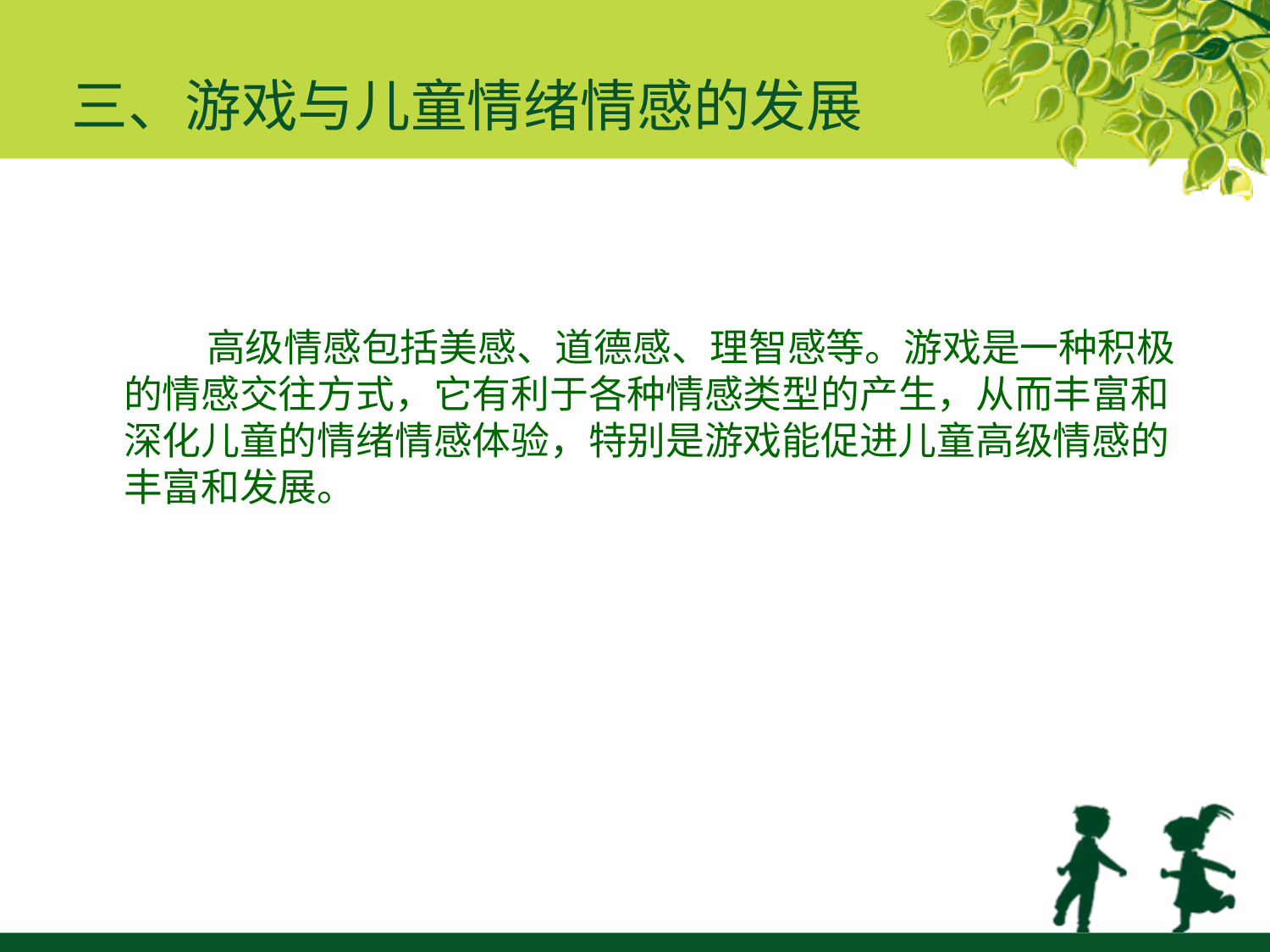

# 三、游戏与儿童情绪情感的发展

              高级情感包括美感、道德感、理智感等。游戏是一种积极的情感交往方式，它有利于各种情感类型的产生，从而丰富和深化儿童的情绪情感体验，特别是游戏能促进儿童高级情感的丰富和发展。